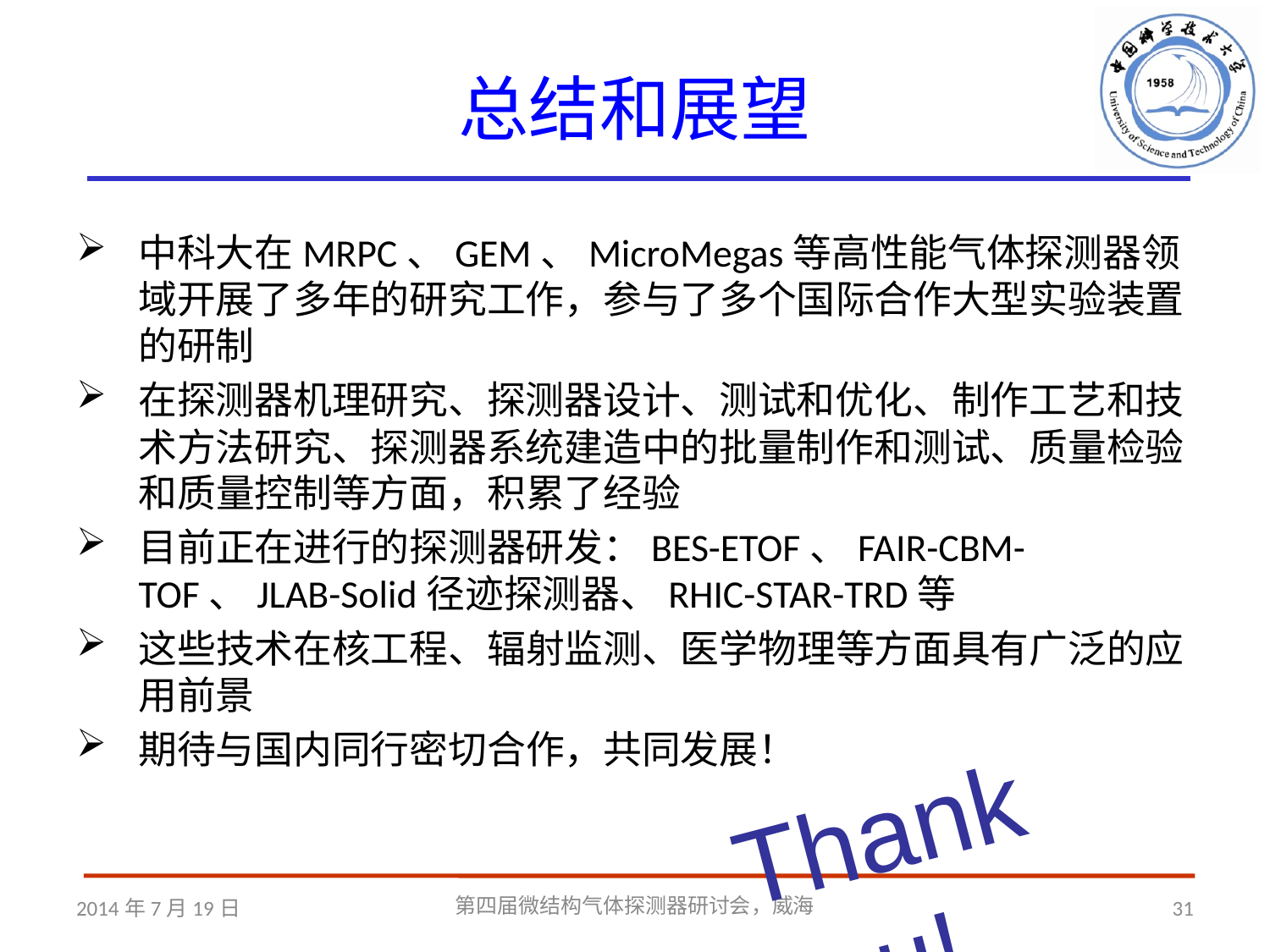

中科大在MRPC、GEM、MicroMegas等高性能气体探测器领域开展了多年的研究工作，参与了多个国际合作大型实验装置的研制
在探测器机理研究、探测器设计、测试和优化、制作工艺和技术方法研究、探测器系统建造中的批量制作和测试、质量检验和质量控制等方面，积累了经验
目前正在进行的探测器研发：BES-ETOF、FAIR-CBM-TOF、JLAB-Solid径迹探测器、RHIC-STAR-TRD等
这些技术在核工程、辐射监测、医学物理等方面具有广泛的应用前景
期待与国内同行密切合作，共同发展！
总结和展望
Thank you!
2014年7月19日
第四届微结构气体探测器研讨会，威海
31